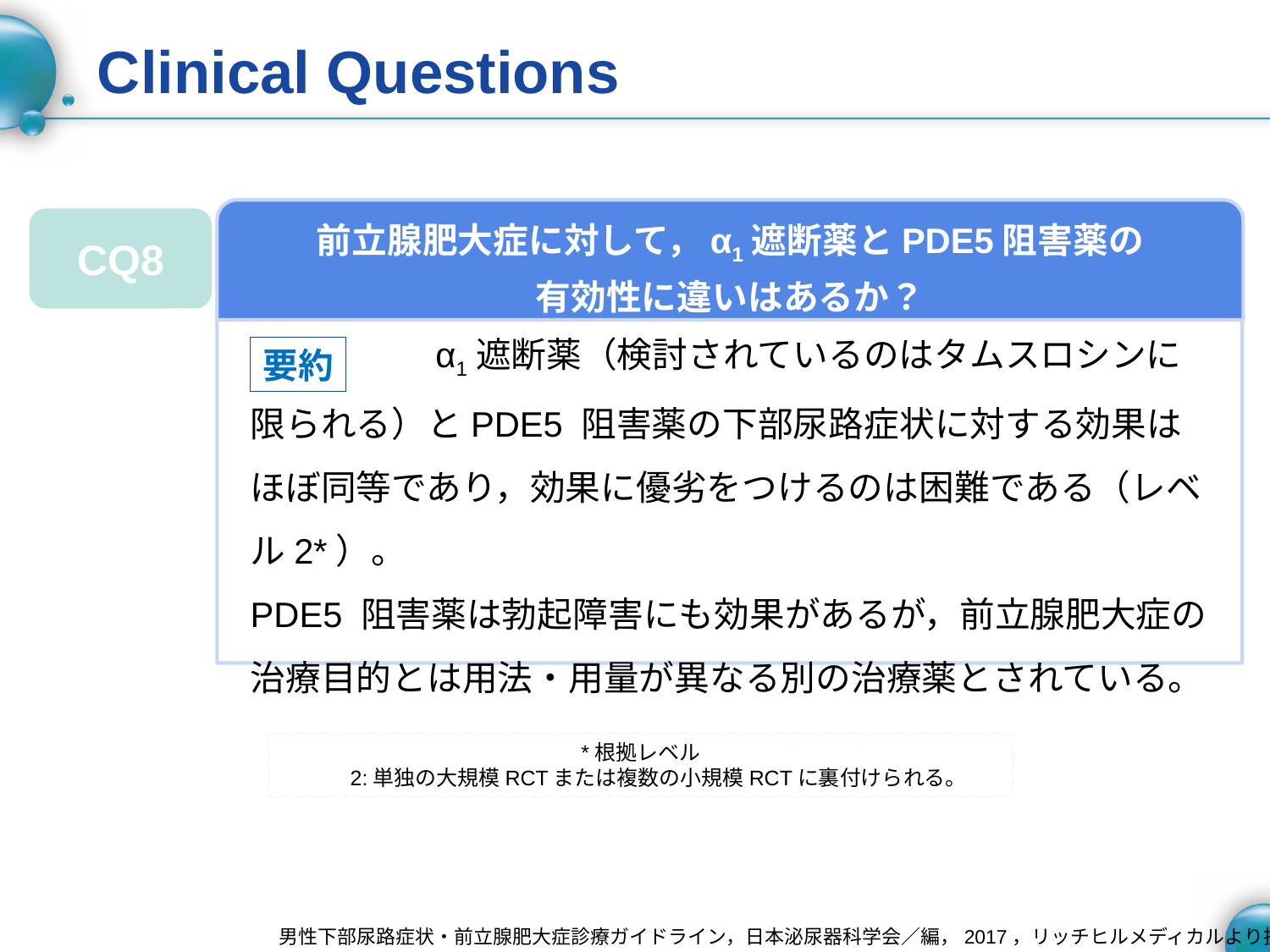

# Clinical Questions
前立腺肥大症に対して，α1遮断薬とPDE5阻害薬の
有効性に違いはあるか？
CQ8

　　　　　α1遮断薬（検討されているのはタムスロシンに限られる）とPDE5 阻害薬の下部尿路症状に対する効果はほぼ同等であり，効果に優劣をつけるのは困難である（レベル2*）。
PDE5 阻害薬は勃起障害にも効果があるが，前立腺肥大症の
治療目的とは用法・用量が異なる別の治療薬とされている。
要約
*根拠レベル
　  2:単独の大規模RCTまたは複数の小規模RCTに裏付けられる。
男性下部尿路症状・前立腺肥大症診療ガイドライン，日本泌尿器科学会／編，2017，リッチヒルメディカルより抜粋